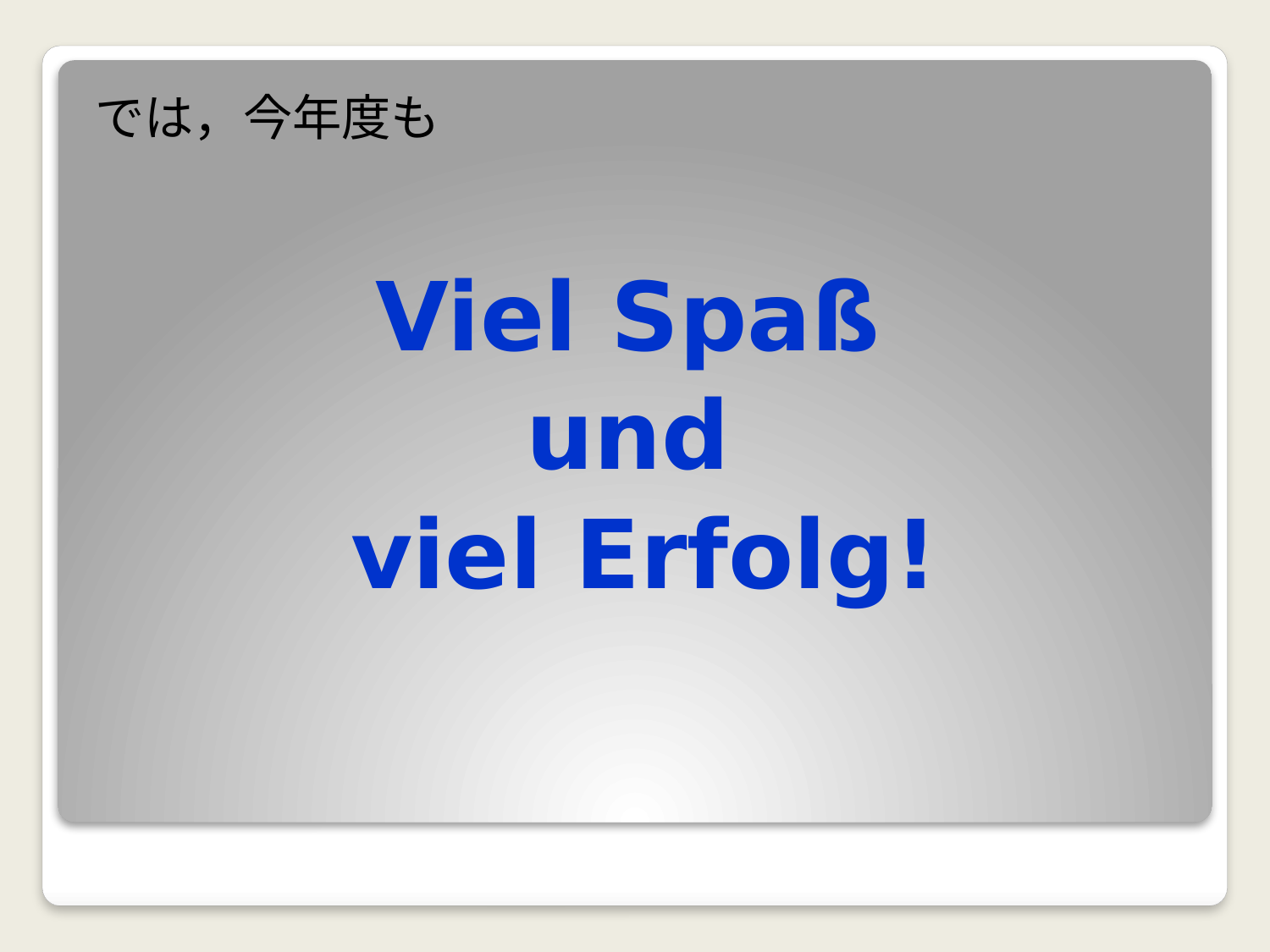

では，今年度も

Viel Spaß
und
viel Erfolg!
#